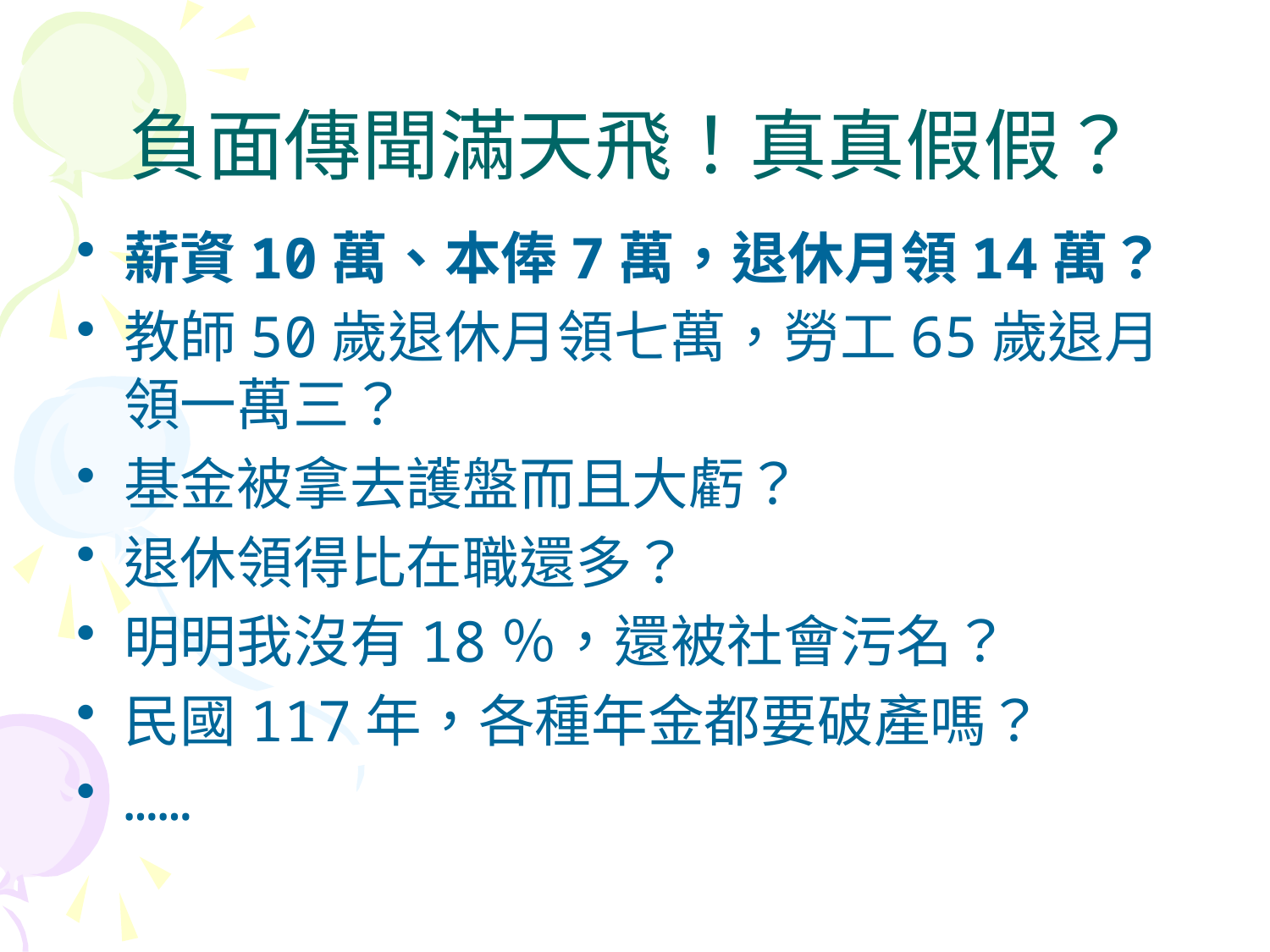

# 負面傳聞滿天飛！真真假假？
薪資10萬、本俸7萬，退休月領14萬？
教師50歲退休月領七萬，勞工65歲退月領一萬三？
基金被拿去護盤而且大虧？
退休領得比在職還多？
明明我沒有18％，還被社會污名？
民國117年，各種年金都要破產嗎？
……